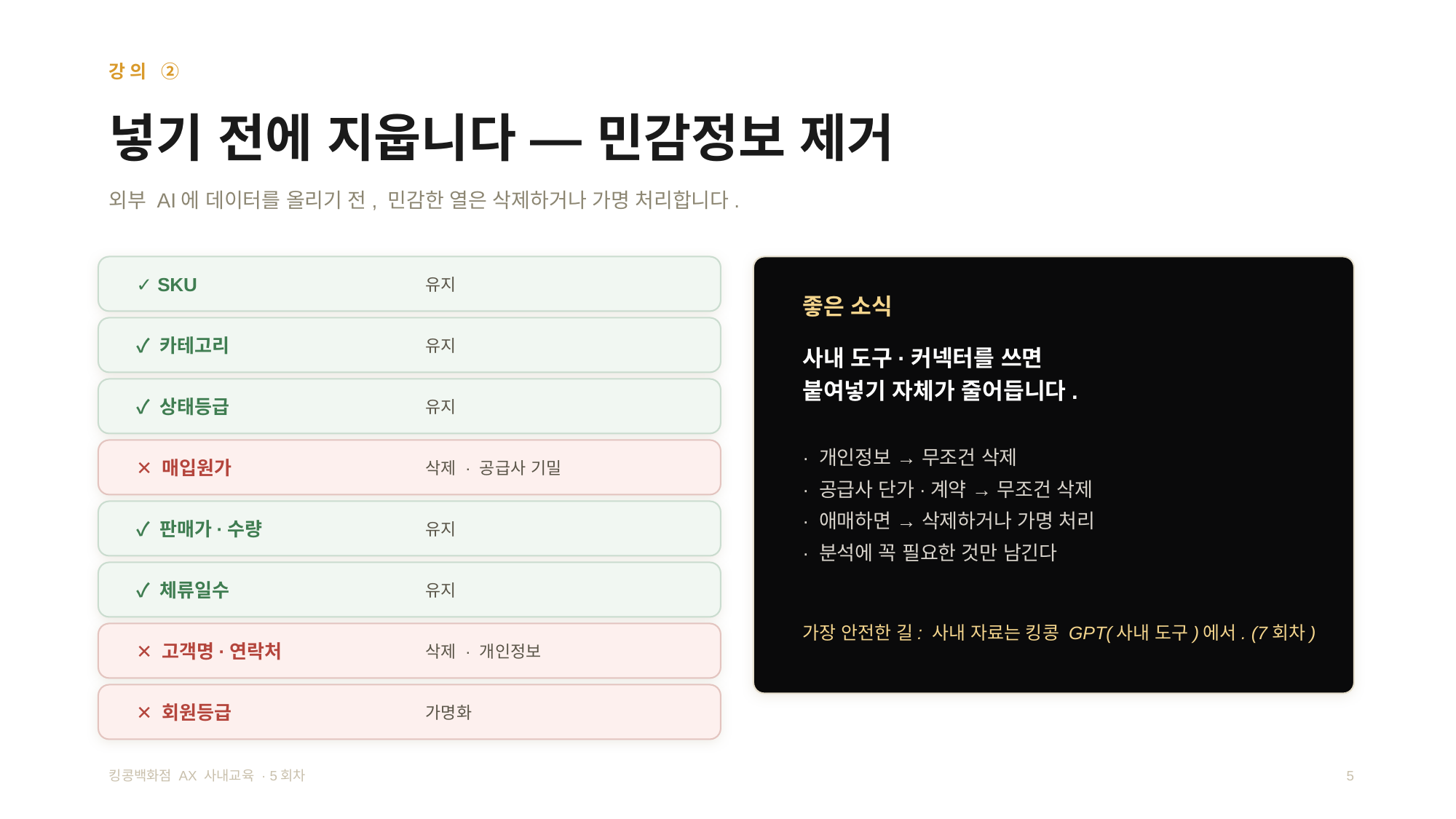

강의 ②
넣기 전에 지웁니다 — 민감정보 제거
외부 AI에 데이터를 올리기 전, 민감한 열은 삭제하거나 가명 처리합니다.

✓ SKU
유지

좋은 소식

✓ 카테고리
유지
사내 도구·커넥터를 쓰면
붙여넣기 자체가 줄어듭니다.

✓ 상태등급
유지
· 개인정보 → 무조건 삭제
· 공급사 단가·계약 → 무조건 삭제
· 애매하면 → 삭제하거나 가명 처리
· 분석에 꼭 필요한 것만 남긴다

✕ 매입원가
삭제 · 공급사 기밀

✓ 판매가·수량
유지

✓ 체류일수
유지
가장 안전한 길: 사내 자료는 킹콩 GPT(사내 도구)에서. (7회차)

✕ 고객명·연락처
삭제 · 개인정보

✕ 회원등급
가명화
킹콩백화점 AX 사내교육 · 5회차
5